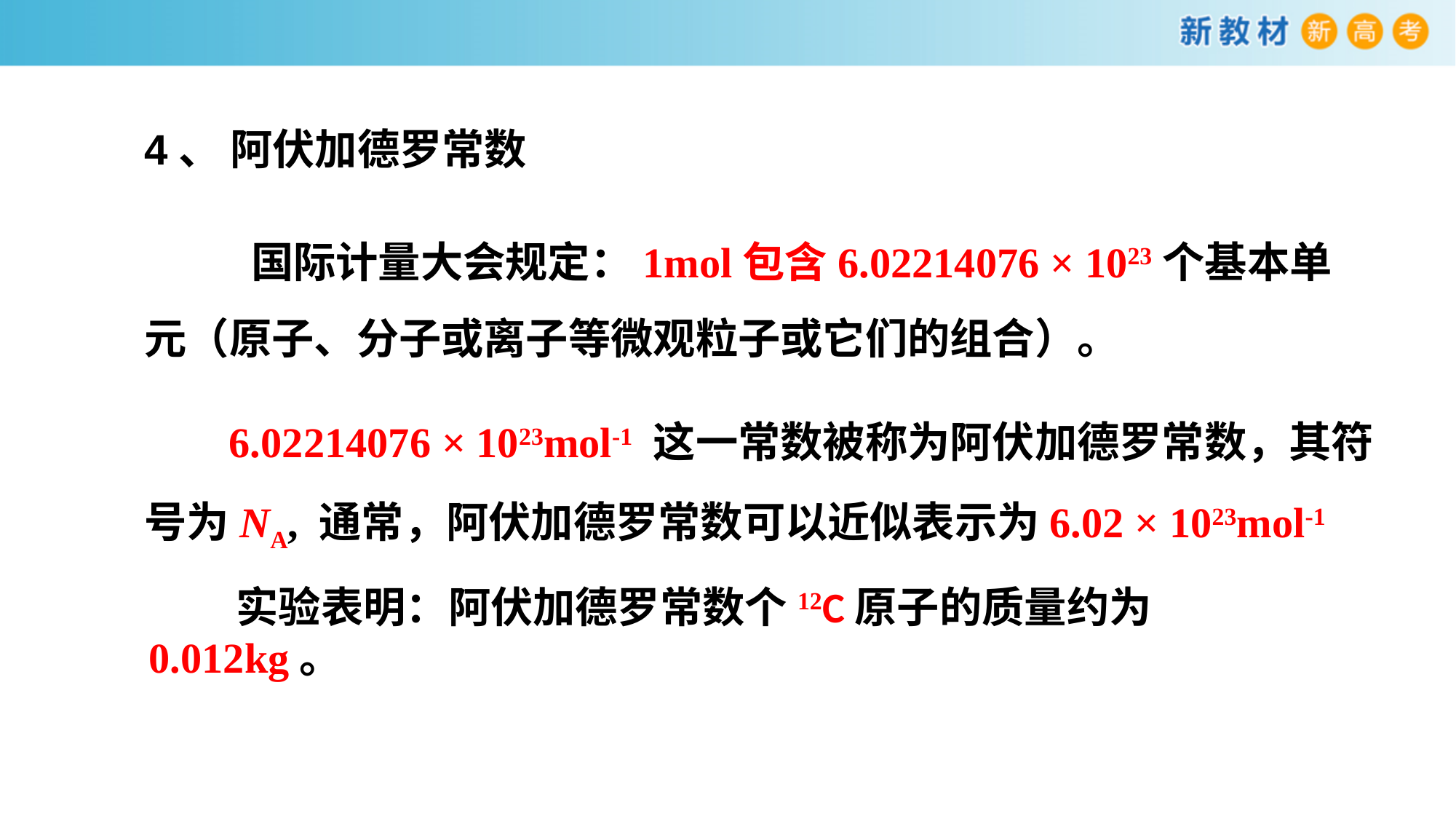

4、 阿伏加德罗常数
          国际计量大会规定：1mol包含6.02214076 × 1023个基本单元（原子、分子或离子等微观粒子或它们的组合）。
        6.02214076 × 1023mol-1 这一常数被称为阿伏加德罗常数，其符号为NA, 通常，阿伏加德罗常数可以近似表示为6.02 × 1023mol-1
        实验表明：阿伏加德罗常数个12C原子的质量约为0.012kg。